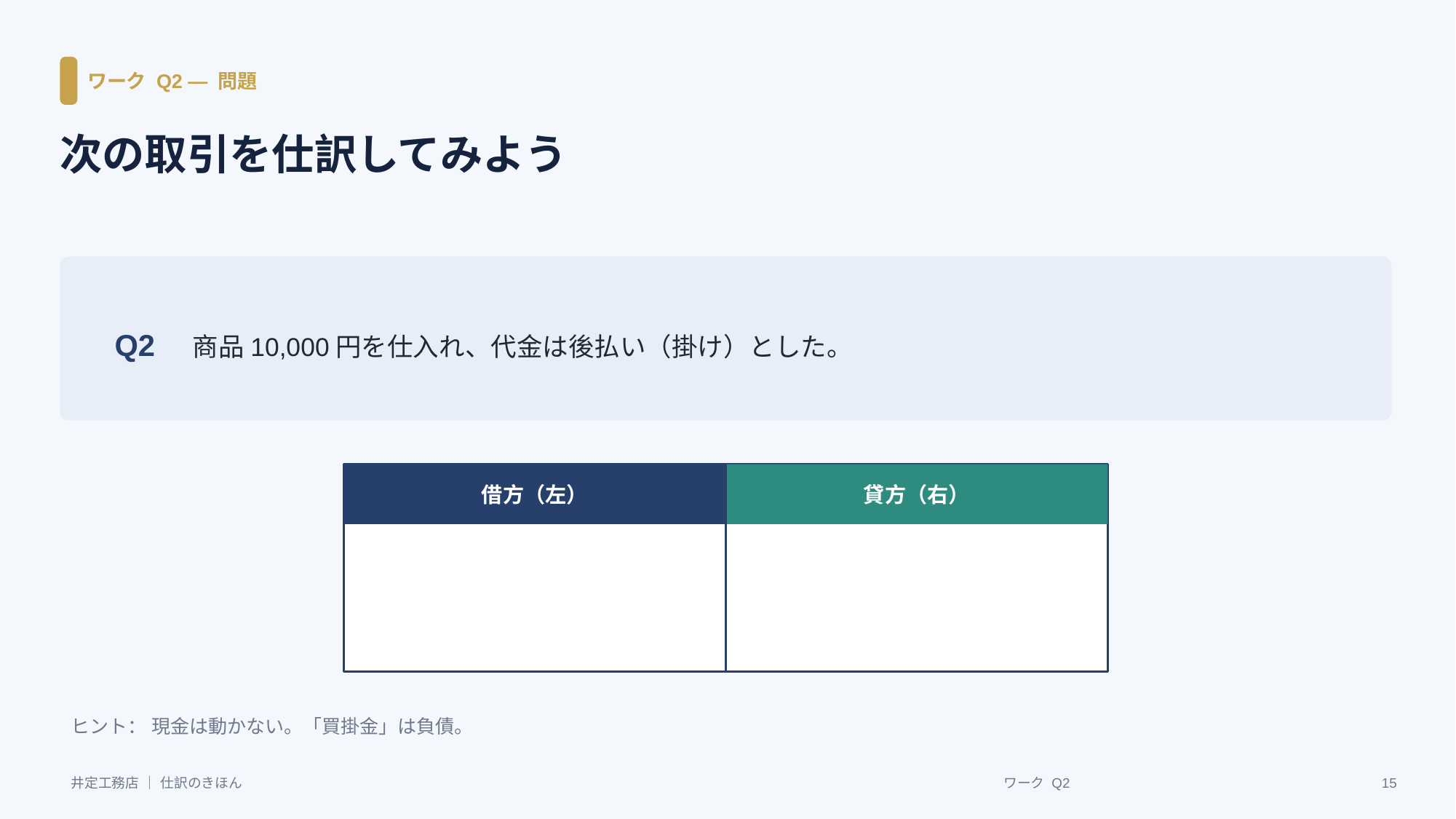

ワーク Q2 ― 問題
次の取引を仕訳してみよう

Q2　商品10,000円を仕入れ、代金は後払い（掛け）とした。

借方（左）

貸方（右）
ヒント： 現金は動かない。「買掛金」は負債。
井定工務店 ｜ 仕訳のきほん
ワーク Q2
15